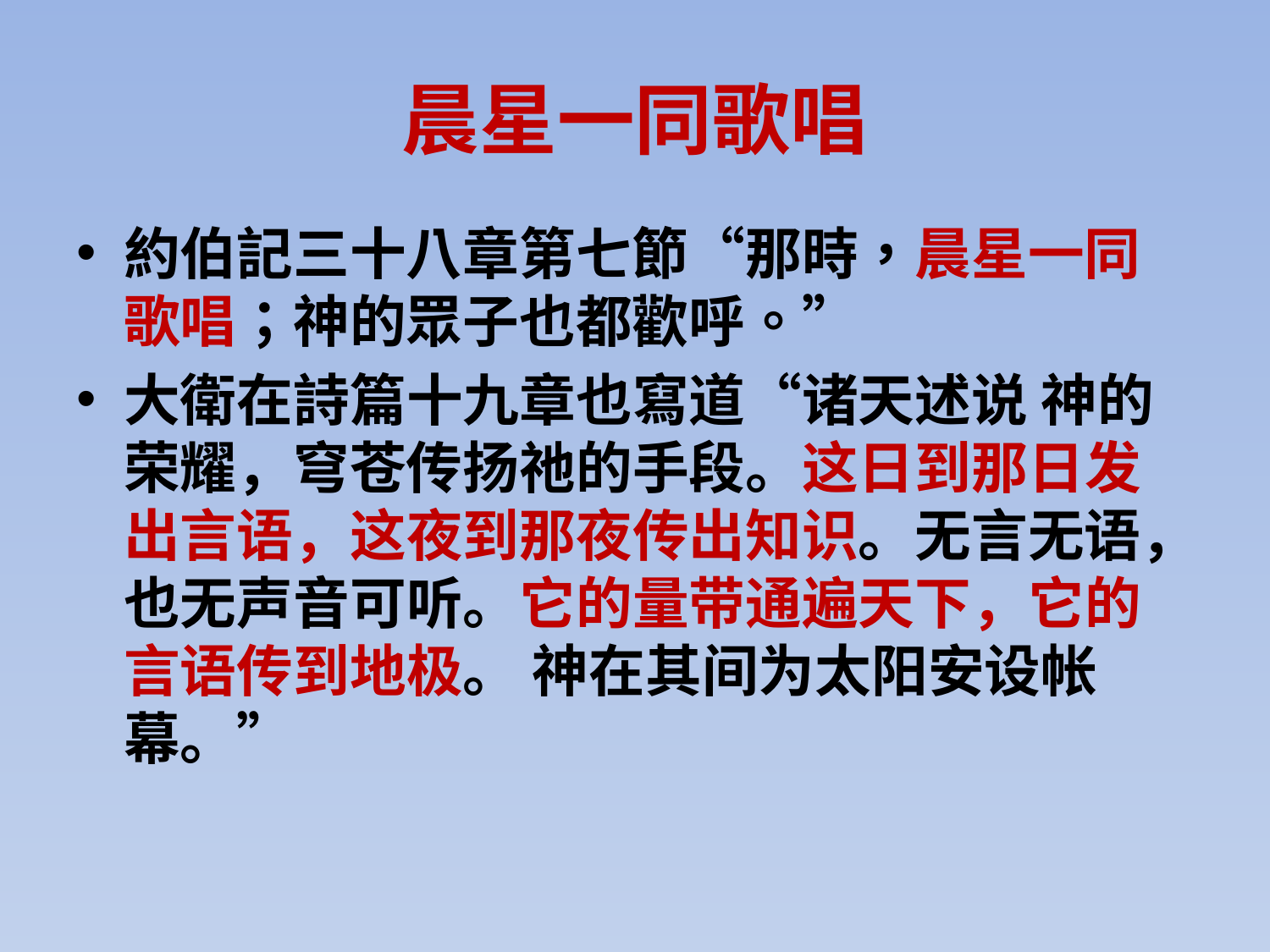

# 晨星一同歌唱
約伯記三十八章第七節“那時，晨星一同歌唱；神的眾子也都歡呼。”
大衛在詩篇十九章也寫道“诸天述说 神的荣耀，穹苍传扬祂的手段。这日到那日发出言语，这夜到那夜传出知识。无言无语，也无声音可听。它的量带通遍天下，它的言语传到地极。 神在其间为太阳安设帐幕。”